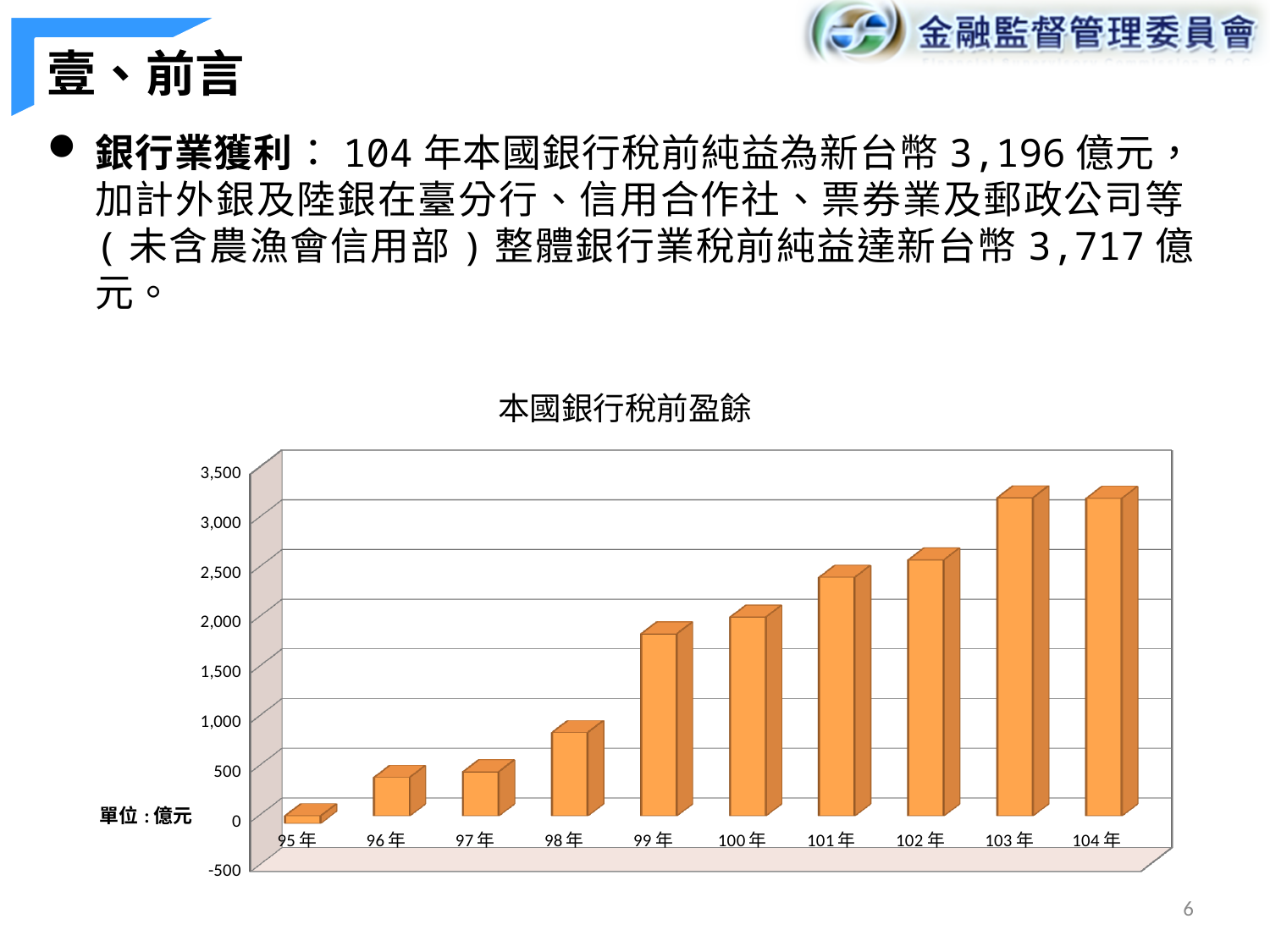

壹、前言
銀行業獲利：104年本國銀行稅前純益為新台幣3,196億元，加計外銀及陸銀在臺分行、信用合作社、票券業及郵政公司等(未含農漁會信用部)整體銀行業稅前純益達新台幣3,717億元。

[unsupported chart]

6